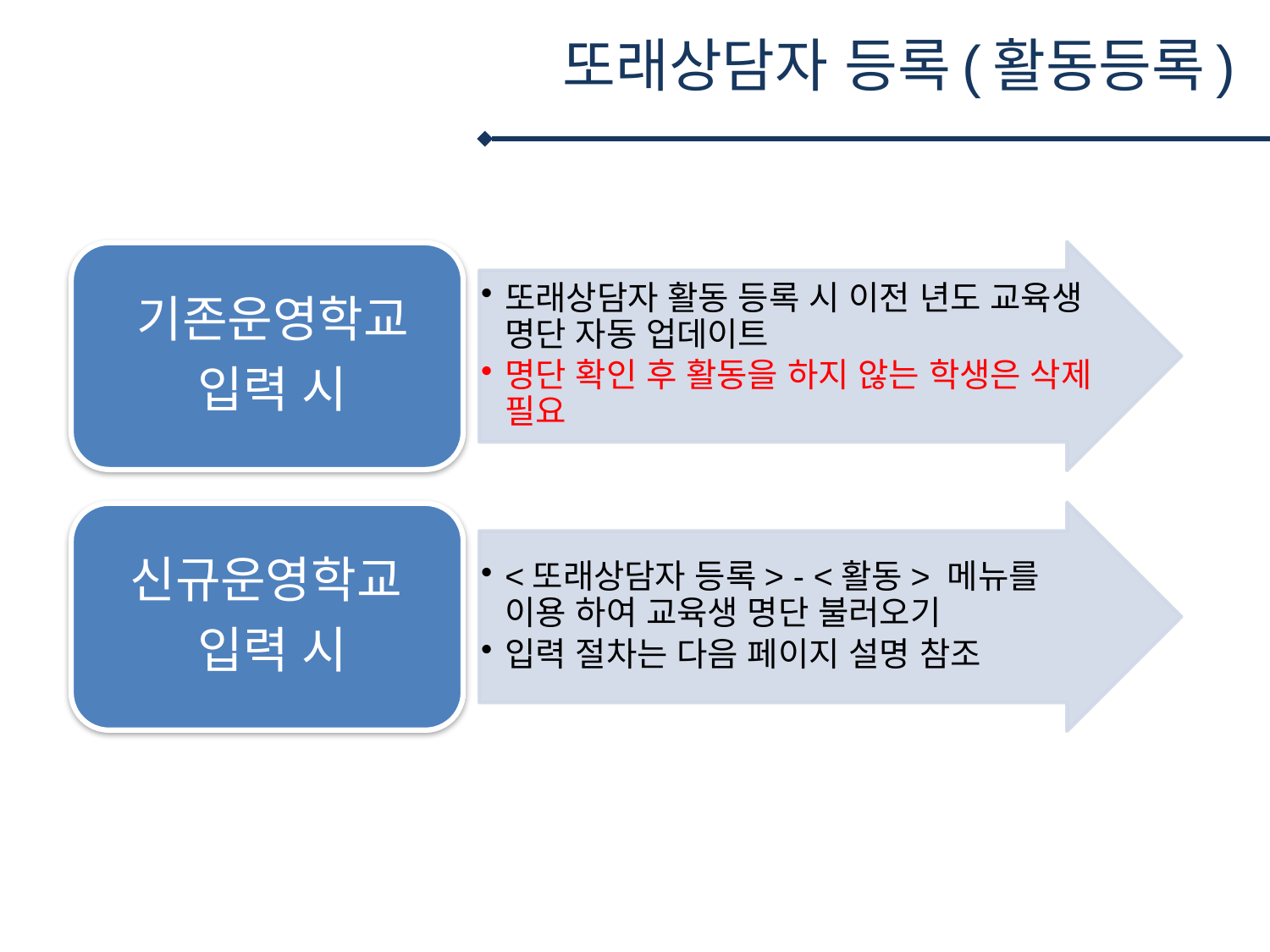

또래상담자 등록(활동등록)
또래상담자 활동 등록 시 이전 년도 교육생 명단 자동 업데이트
명단 확인 후 활동을 하지 않는 학생은 삭제 필요
기존운영학교
입력 시
<또래상담자 등록> - <활동> 메뉴를 이용 하여 교육생 명단 불러오기
입력 절차는 다음 페이지 설명 참조
신규운영학교
입력 시